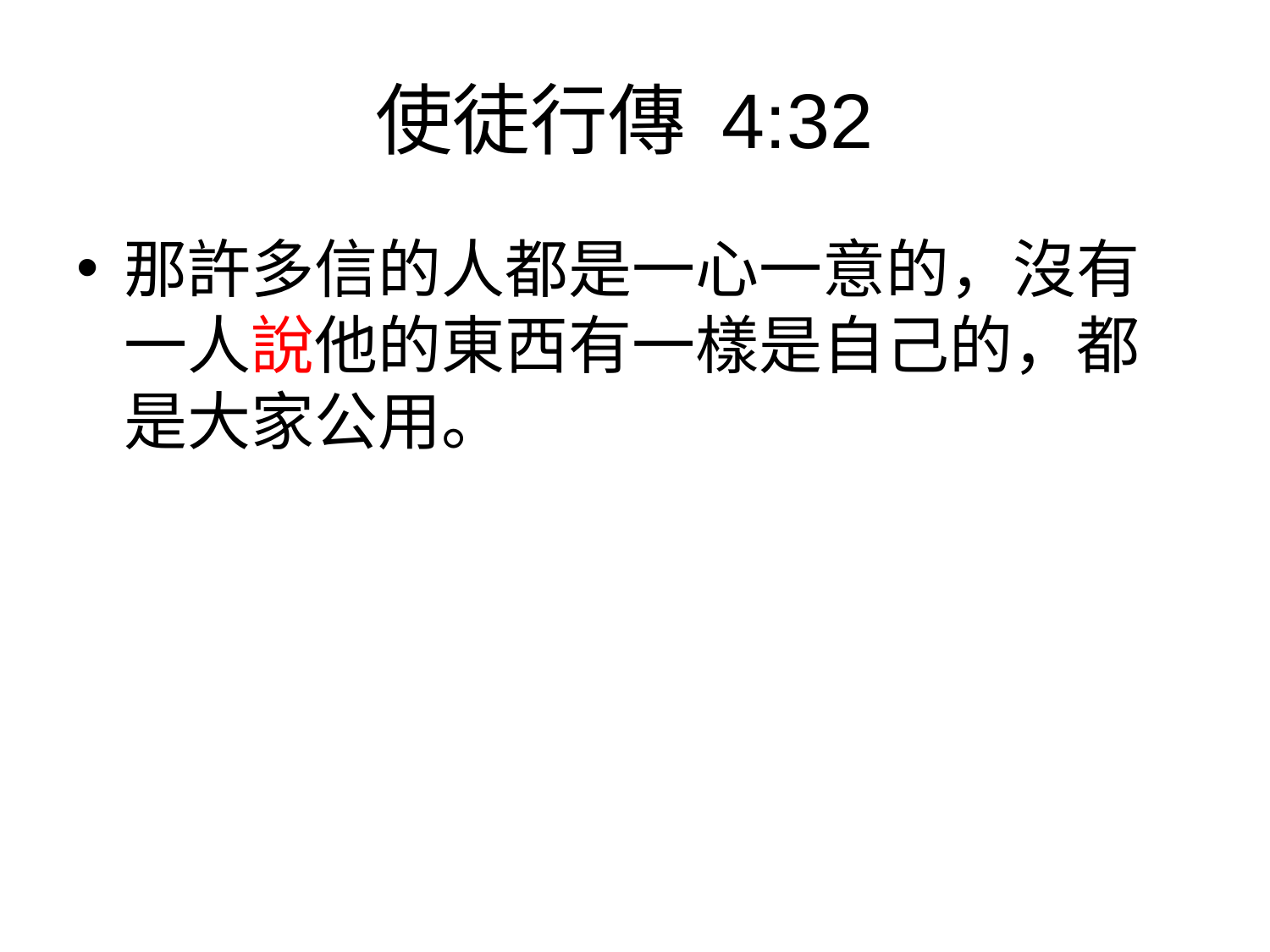

# 使徒行傳‬ 4:32
那許多信的人都是一心一意的，沒有一人說他的東西有一樣是自己的，都是大家公用。